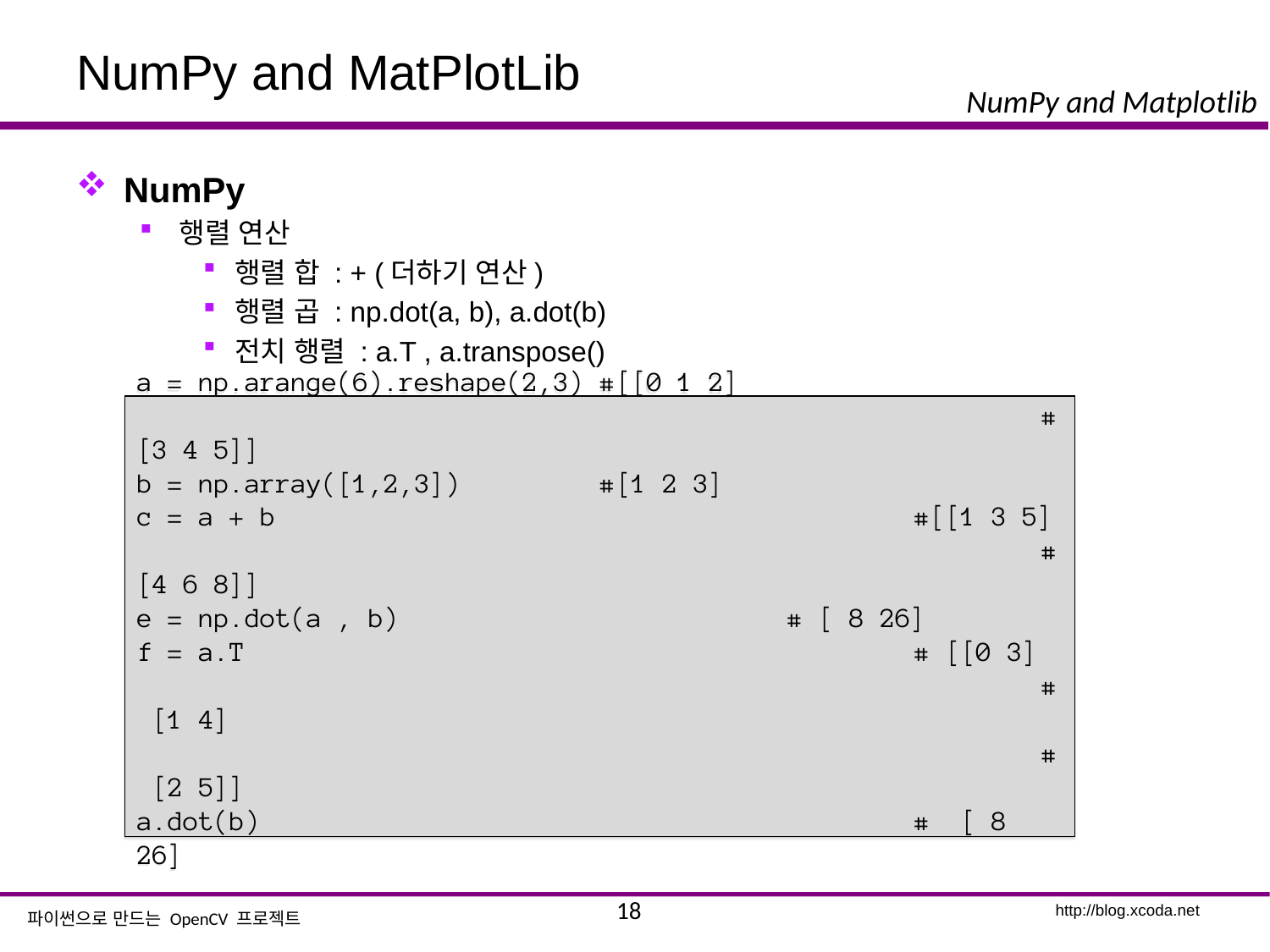

# NumPy and MatPlotLib
NumPy
행렬 연산
행렬 합 : + (더하기 연산)
행렬 곱 : np.dot(a, b), a.dot(b)
전치 행렬 : a.T , a.transpose()
a = np.arange(6).reshape(2,3) #[[0 1 2]
 							 # [3 4 5]]
b = np.array([1,2,3])         #[1 2 3]
c = a + b					 #[[1 3 5]
							 # [4 6 8]]
e = np.dot(a , b) 			 # [ 8 26]
f = a.T						 # [[0 3]
							 #  [1 4]
							 #  [2 5]]
a.dot(b)						 #  [ 8 26]